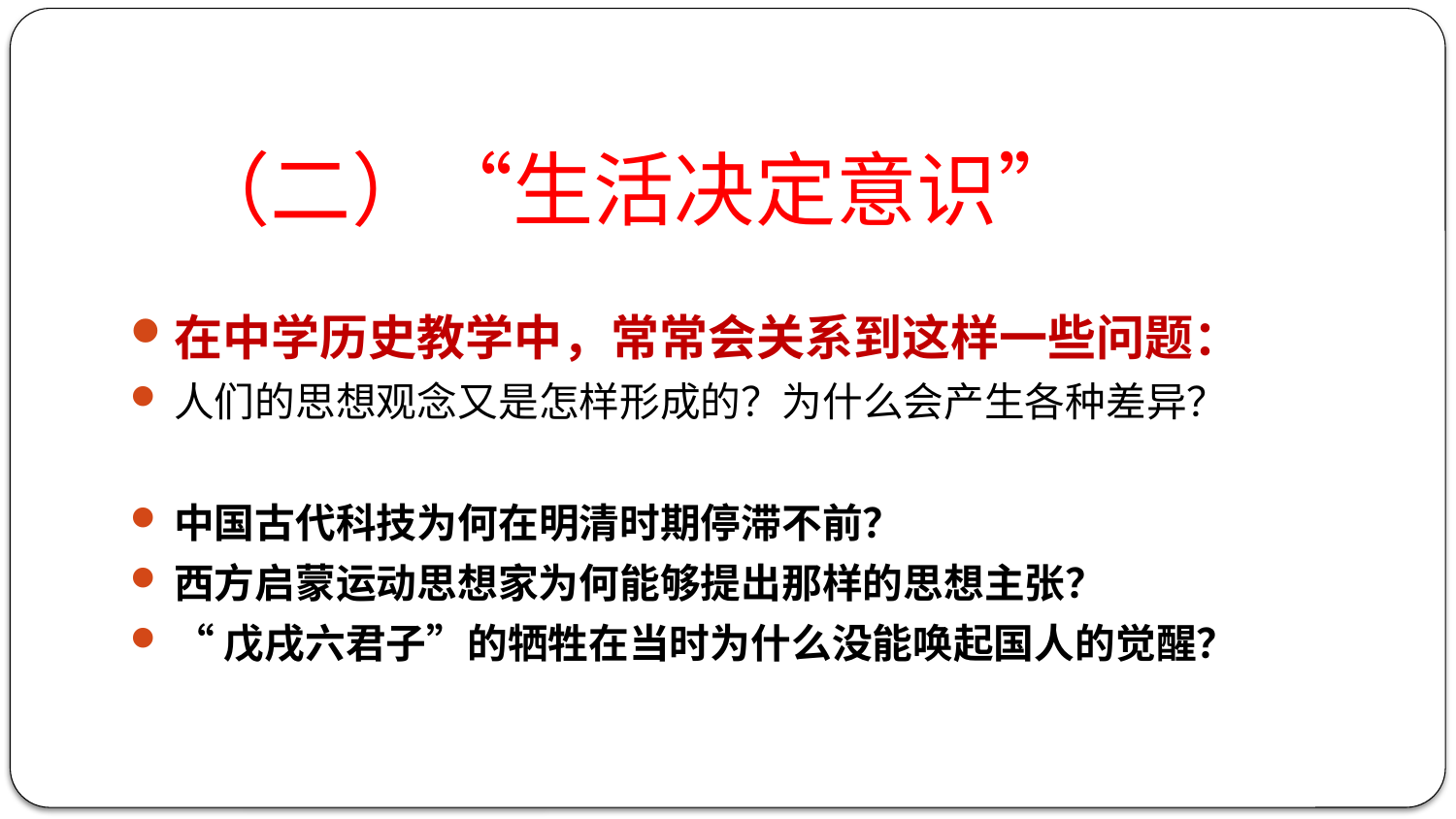

# （二）“生活决定意识”
在中学历史教学中，常常会关系到这样一些问题：
人们的思想观念又是怎样形成的？为什么会产生各种差异？

中国古代科技为何在明清时期停滞不前？
西方启蒙运动思想家为何能够提出那样的思想主张？
“戊戌六君子”的牺牲在当时为什么没能唤起国人的觉醒？